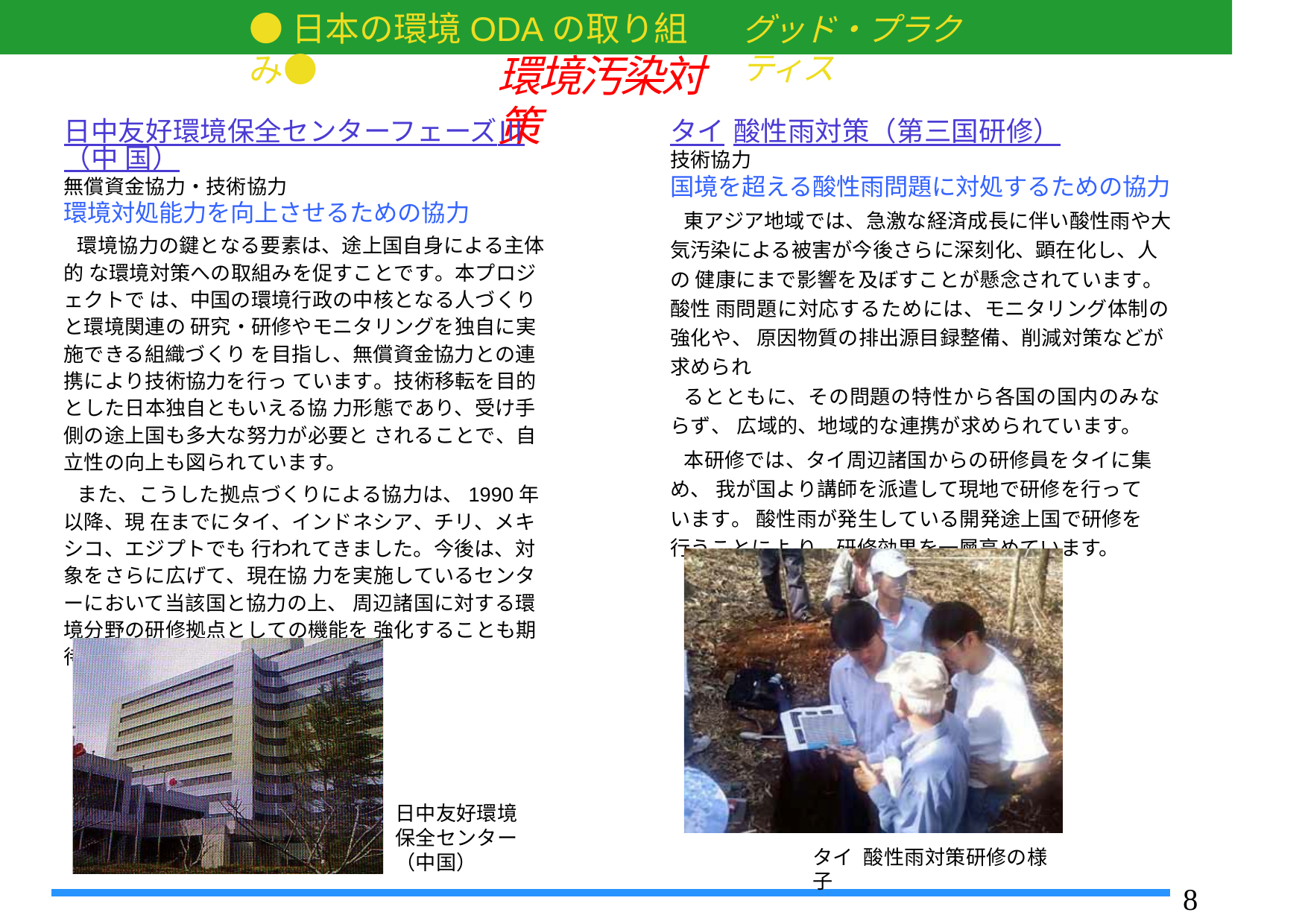

# ●日本の環境ODAの取り組み●
グッド・プラクティス
環境汚染対策
タイ	酸性雨対策（第三国研修）
技術協力
国境を超える酸性雨問題に対処するための協力
東アジア地域では、急激な経済成長に伴い酸性雨や大 気汚染による被害が今後さらに深刻化、顕在化し、人の 健康にまで影響を及ぼすことが懸念されています。酸性 雨問題に対応するためには、モニタリング体制の強化や、 原因物質の排出源目録整備、削減対策などが求められ
るとともに、その問題の特性から各国の国内のみならず、 広域的、地域的な連携が求められています。
本研修では、タイ周辺諸国からの研修員をタイに集め、 我が国より講師を派遣して現地で研修を行っています。 酸性雨が発生している開発途上国で研修を行うことによ り、研修効果を一層高めています。
日中友好環境保全センターフェーズⅢ （中 国）
無償資金協力・技術協力
環境対処能力を向上させるための協力
環境協力の鍵となる要素は、途上国自身による主体的 な環境対策への取組みを促すことです。本プロジェクトで は、中国の環境行政の中核となる人づくりと環境関連の 研究・研修やモニタリングを独自に実施できる組織づくり を目指し、無償資金協力との連携により技術協力を行っ ています。技術移転を目的とした日本独自ともいえる協 力形態であり、受け手側の途上国も多大な努力が必要と されることで、自立性の向上も図られています。
また、こうした拠点づくりによる協力は、1990年以降、現 在までにタイ、インドネシア、チリ、メキシコ、エジプトでも 行われてきました。今後は、対象をさらに広げて、現在協 力を実施しているセンターにおいて当該国と協力の上、 周辺諸国に対する環境分野の研修拠点としての機能を 強化することも期待されています。

日中友好環境 保全センター
（中国）
タイ 酸性雨対策研修の様子
8